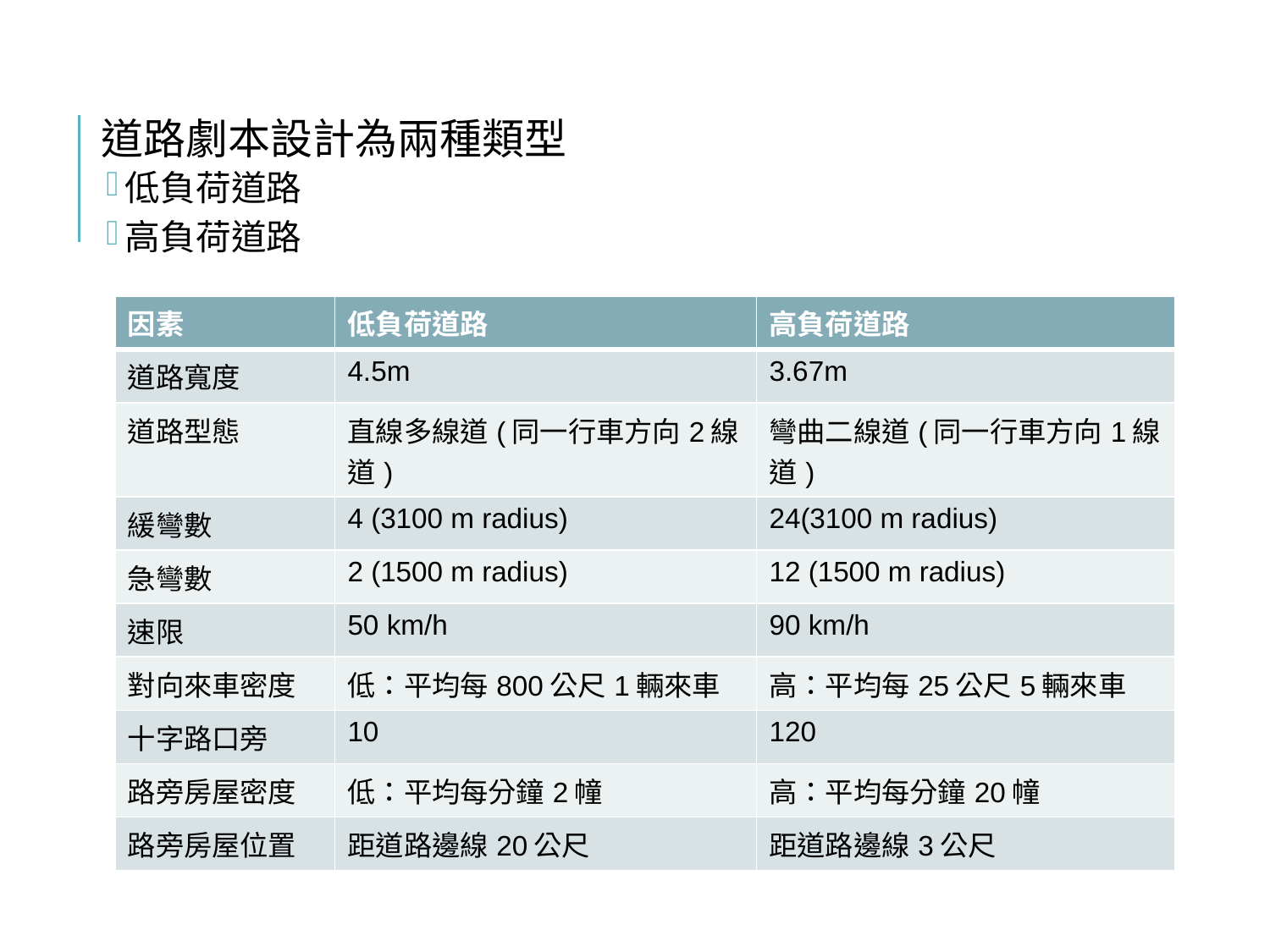

道路劇本設計為兩種類型
低負荷道路
高負荷道路

| 因素 | 低負荷道路 | 高負荷道路 |
| --- | --- | --- |
| 道路寬度 | 4.5m | 3.67m |
| 道路型態 | 直線多線道(同一行車方向2線道) | 彎曲二線道(同一行車方向1線道) |
| 緩彎數 | 4 (3100 m radius) | 24(3100 m radius) |
| 急彎數 | 2 (1500 m radius) | 12 (1500 m radius) |
| 速限 | 50 km/h | 90 km/h |
| 對向來車密度 | 低：平均每800公尺1輛來車 | 高：平均每25公尺5輛來車 |
| 十字路口旁 | 10 | 120 |
| 路旁房屋密度 | 低：平均每分鐘2幢 | 高：平均每分鐘20幢 |
| 路旁房屋位置 | 距道路邊線20公尺 | 距道路邊線3公尺 |